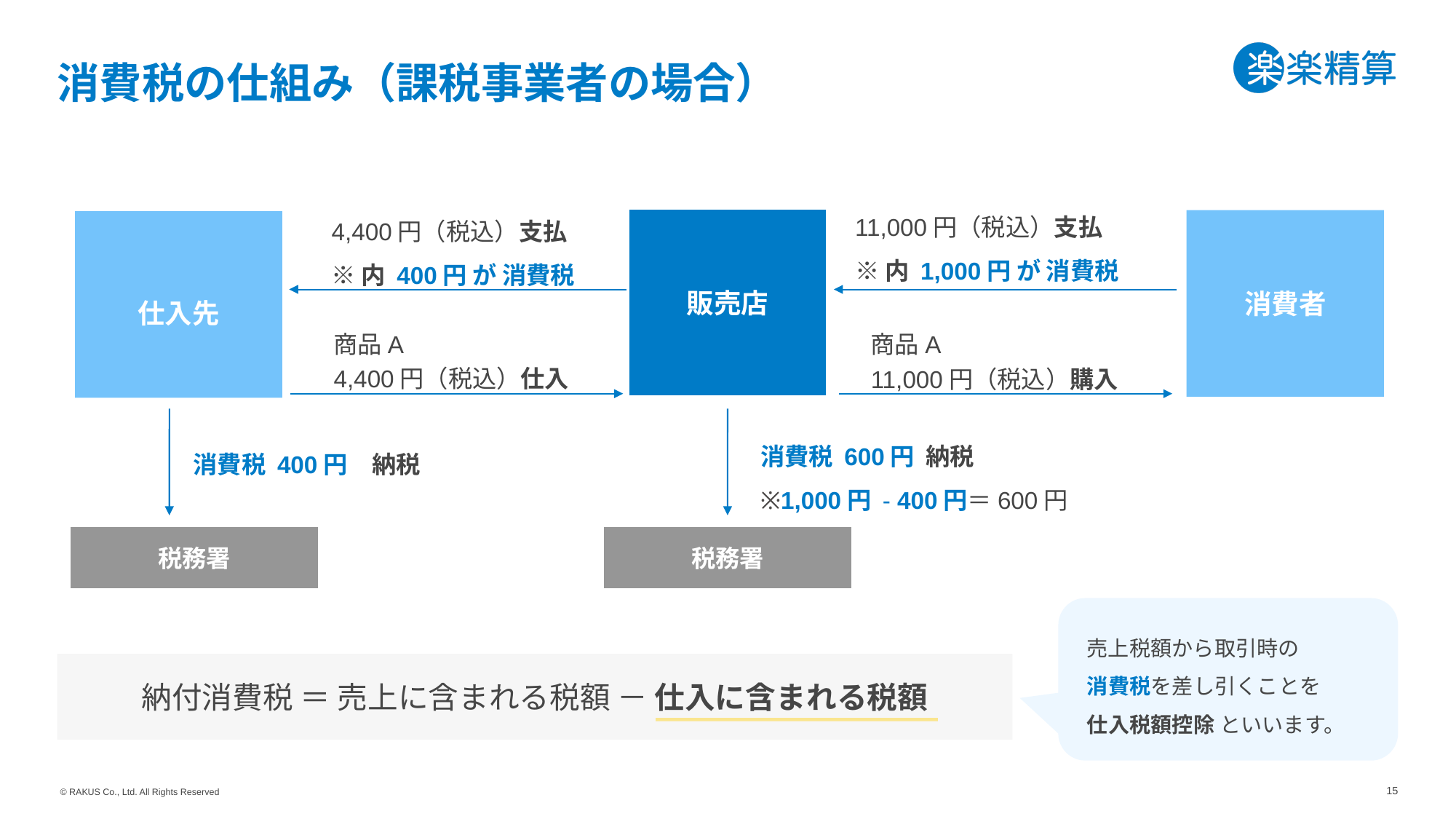

# 消費税の仕組み（課税事業者の場合）
11,000円（税込）支払
※内 1,000円 が 消費税
4,400円（税込）支払
※内 400円 が 消費税
販売店
消費者
仕入先
商品A
4,400円（税込）仕入
商品A
11,000円（税込）購入
消費税 600円  納税
※1,000円 - 400円＝600円

消費税 400円　納税
税務署
税務署
 売上税額から取引時の
 消費税を差し引くことを
 仕入税額控除 といいます。
納付消費税 ＝ 売上に含まれる税額 － 仕入に含まれる税額

15